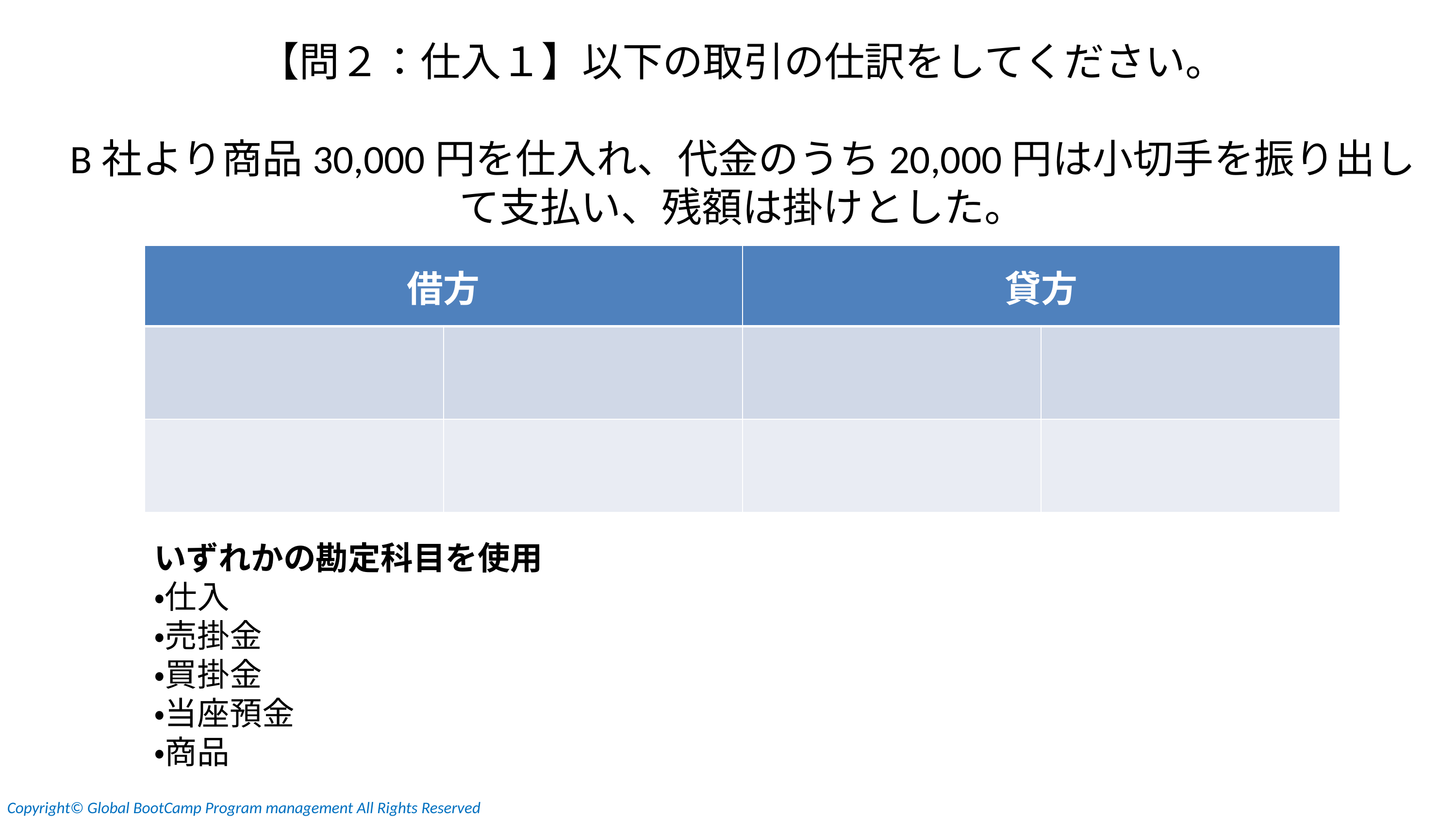

【問２：仕入１】以下の取引の仕訳をしてください。

B社より商品30,000円を仕入れ、代金のうち20,000円は小切手を振り出して支払い、残額は掛けとした。
| 借方 |  | 貸方 |  |
| --- | --- | --- | --- |
|  |  |  |  |
|  |  |  |  |
いずれかの勘定科目を使用
・仕入
・売掛金
・買掛金
・当座預金
・商品